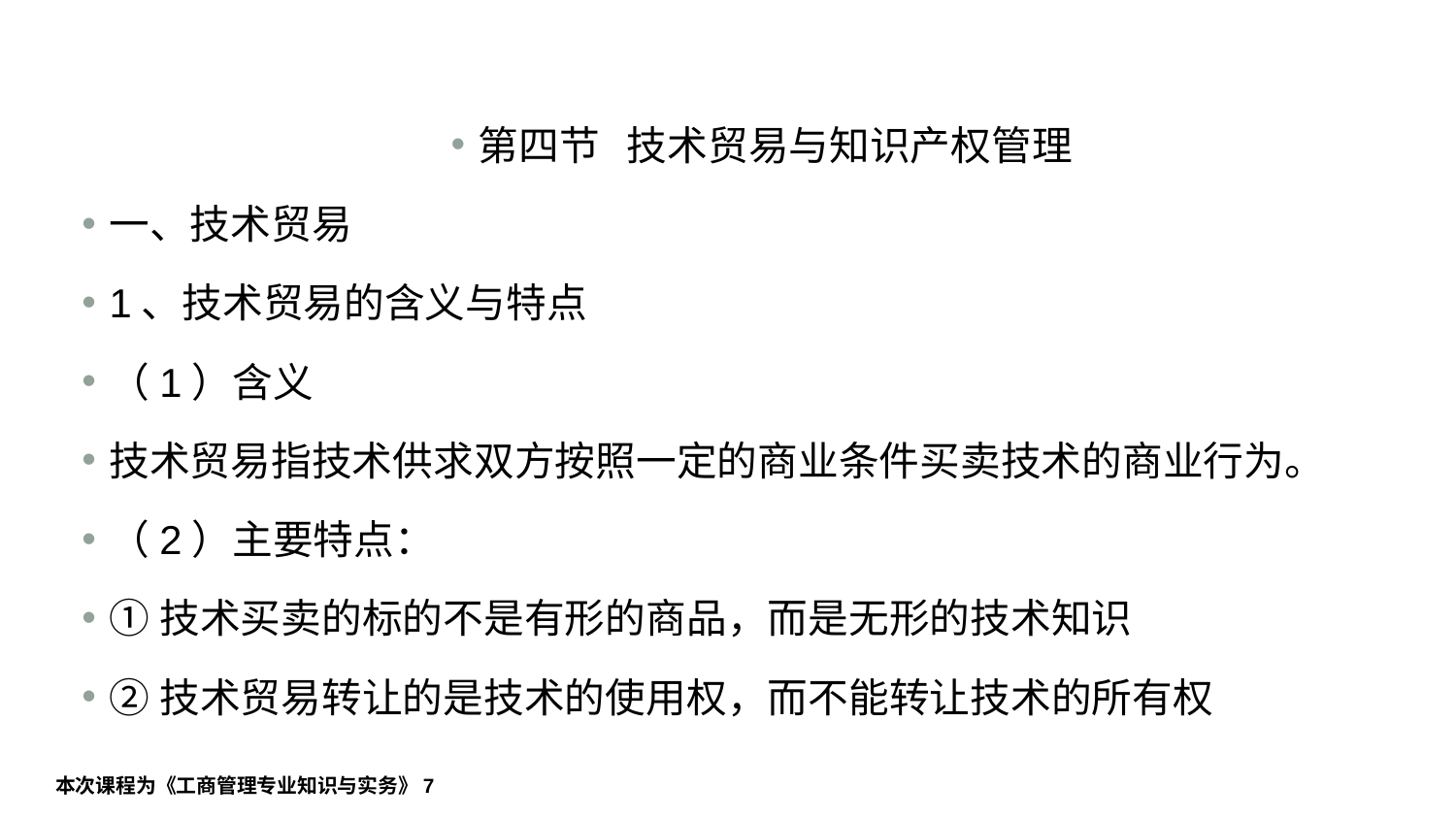

#
第四节   技术贸易与知识产权管理
一、技术贸易
1、技术贸易的含义与特点
（1）含义
技术贸易指技术供求双方按照一定的商业条件买卖技术的商业行为。
（2）主要特点：
①技术买卖的标的不是有形的商品，而是无形的技术知识
②技术贸易转让的是技术的使用权，而不能转让技术的所有权